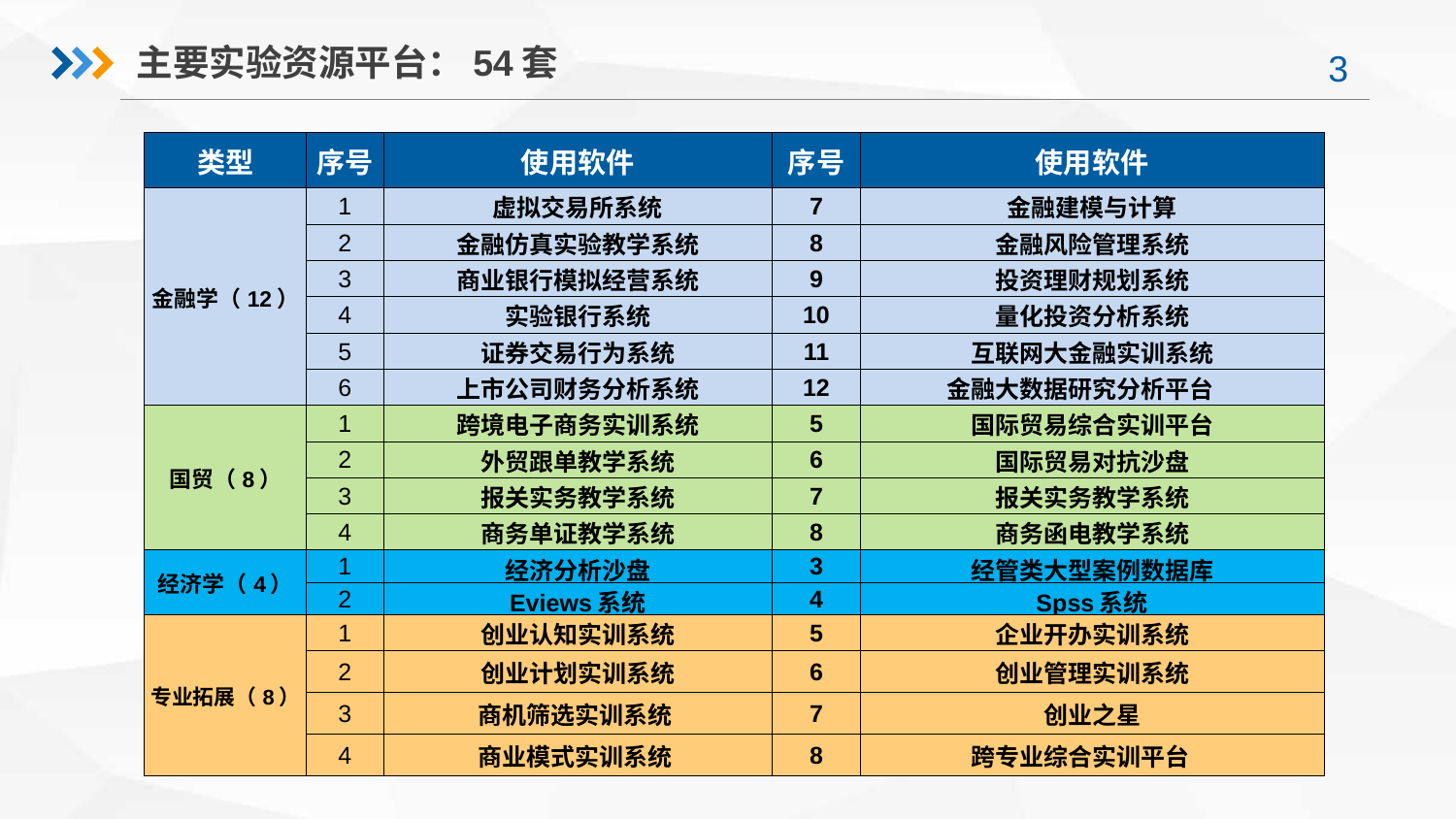

主要实验资源平台：54套
| 类型 | 序号 | 使用软件 | 序号 | 使用软件 |
| --- | --- | --- | --- | --- |
| 金融学（12） | 1 | 虚拟交易所系统 | 7 | 金融建模与计算 |
|  | 2 | 金融仿真实验教学系统 | 8 | 金融风险管理系统 |
|  | 3 | 商业银行模拟经营系统 | 9 | 投资理财规划系统 |
|  | 4 | 实验银行系统 | 10 | 量化投资分析系统 |
|  | 5 | 证券交易行为系统 | 11 | 互联网大金融实训系统 |
|  | 6 | 上市公司财务分析系统 | 12 | 金融大数据研究分析平台 |
| 国贸（8） | 1 | 跨境电子商务实训系统 | 5 | 国际贸易综合实训平台 |
|  | 2 | 外贸跟单教学系统 | 6 | 国际贸易对抗沙盘 |
|  | 3 | 报关实务教学系统 | 7 | 报关实务教学系统 |
|  | 4 | 商务单证教学系统 | 8 | 商务函电教学系统 |
| 经济学（4） | 1 | 经济分析沙盘 | 3 | 经管类大型案例数据库 |
|  | 2 | Eviews系统 | 4 | Spss系统 |
| 专业拓展（8） | 1 | 创业认知实训系统 | 5 | 企业开办实训系统 |
|  | 2 | 创业计划实训系统 | 6 | 创业管理实训系统 |
|  | 3 | 商机筛选实训系统 | 7 | 创业之星 |
|  | 4 | 商业模式实训系统 | 8 | 跨专业综合实训平台 |